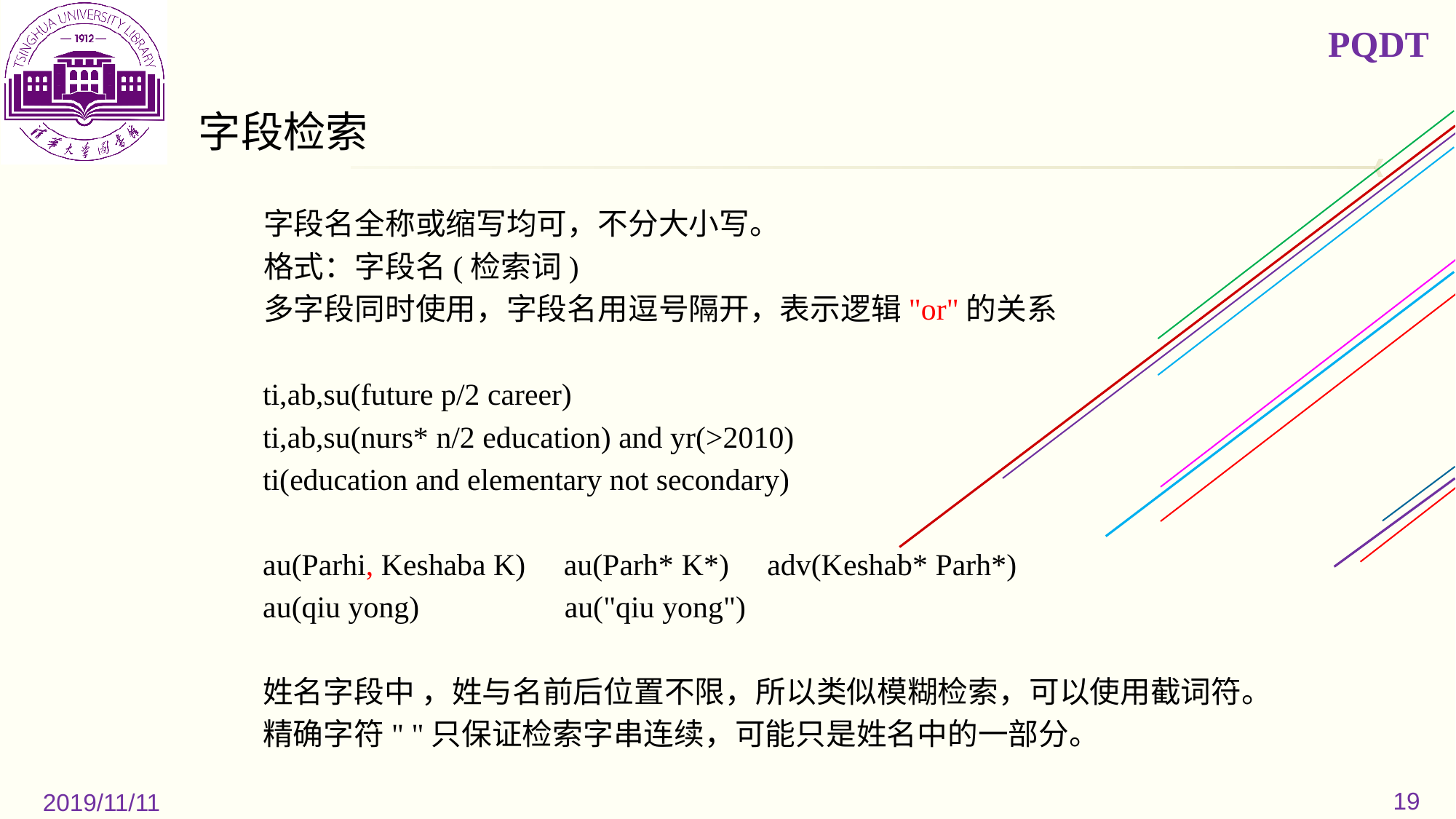

PQDT
字段检索

字段名全称或缩写均可，不分大小写。
格式：字段名(检索词)
多字段同时使用，字段名用逗号隔开，表示逻辑"or"的关系

ti,ab,su(future p/2 career)
ti,ab,su(nurs* n/2 education) and yr(>2010)
ti(education and elementary not secondary)

au(Parhi, Keshaba K)     au(Parh* K*)     adv(Keshab* Parh*)
au(qiu yong)                   au("qiu yong")

姓名字段中 ，姓与名前后位置不限，所以类似模糊检索，可以使用截词符。
精确字符" "只保证检索字串连续，可能只是姓名中的一部分。

19
2019/11/11